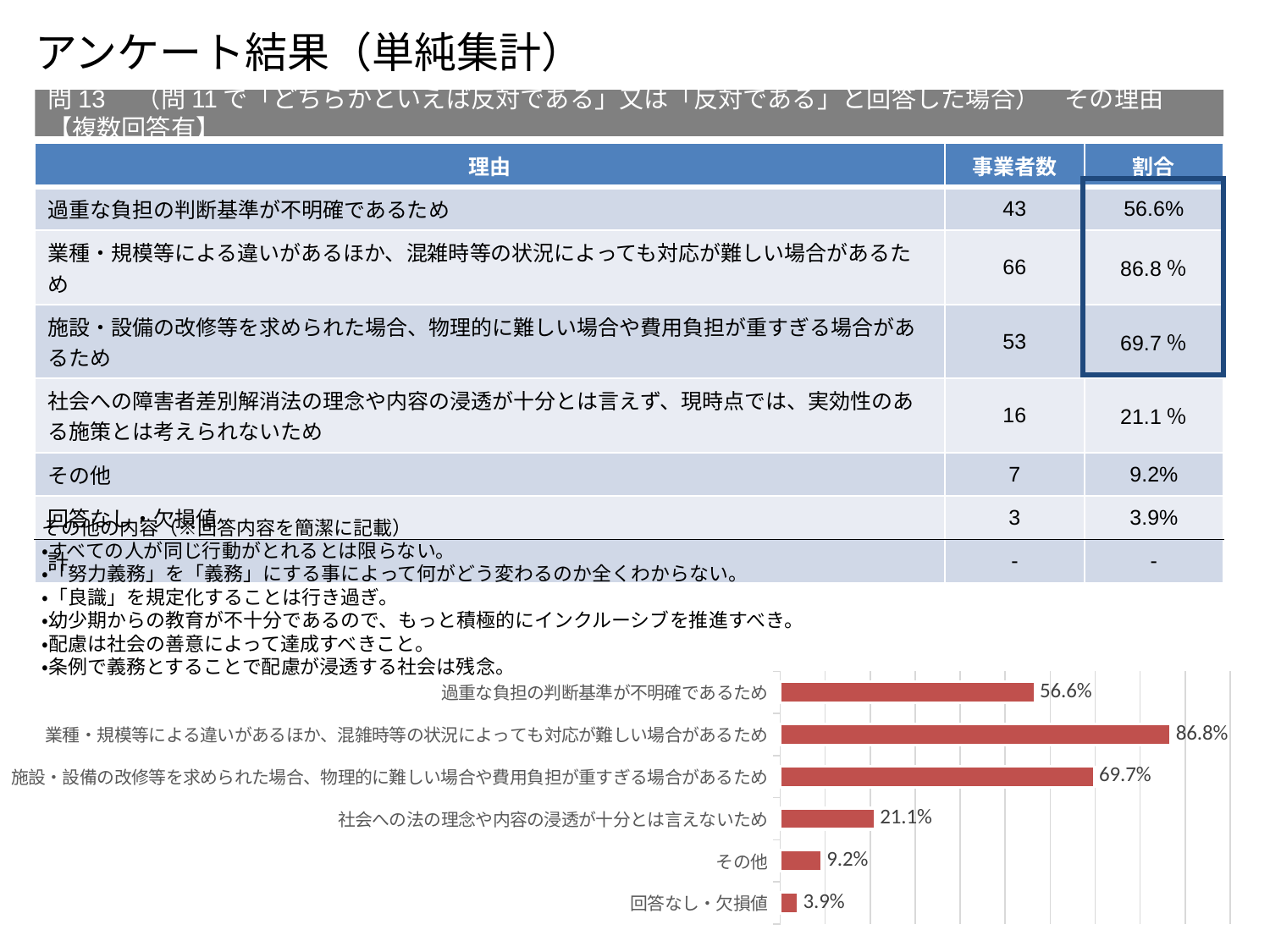

アンケート結果（単純集計）

問13　（問11で「どちらかといえば反対である」又は「反対である」と回答した場合）　その理由　【複数回答有】
| 理由 | 事業者数 | 割合 |
| --- | --- | --- |
| 過重な負担の判断基準が不明確であるため | 43 | 56.6% |
| 業種・規模等による違いがあるほか、混雑時等の状況によっても対応が難しい場合があるため | 66 | 86.8％ |
| 施設・設備の改修等を求められた場合、物理的に難しい場合や費用負担が重すぎる場合があるため | 53 | 69.7％ |
| 社会への障害者差別解消法の理念や内容の浸透が十分とは言えず、現時点では、実効性のある施策とは考えられないため | 16 | 21.1％ |
| その他 | 7 | 9.2% |
| 回答なし・欠損値 | 3 | 3.9% |
| 計 | ‐ | - |
|  |
| --- |
その他の内容（※回答内容を簡潔に記載）
・すべての人が同じ行動がとれるとは限らない。
・「努力義務」を「義務」にする事によって何がどう変わるのか全くわからない。
・「良識」を規定化することは行き過ぎ。
・幼少期からの教育が不十分であるので、もっと積極的にインクルーシブを推進すべき。
・配慮は社会の善意によって達成すべきこと。
・条例で義務とすることで配慮が浸透する社会は残念。

### Chart

| Category | 割合 |
|---|---|
| 過重な負担の判断基準が不明確であるため | 0.5657894736842105 |
| 業種・規模等による違いがあるほか、混雑時等の状況によっても対応が難しい場合があるため | 0.868421052631579 |
| 施設・設備の改修等を求められた場合、物理的に難しい場合や費用負担が重すぎる場合があるため | 0.6973684210526315 |
| 社会への法の理念や内容の浸透が十分とは言えないため | 0.21052631578947367 |
| その他 | 0.09210526315789473 |
| 回答なし・欠損値 | 0.039473684210526314 |